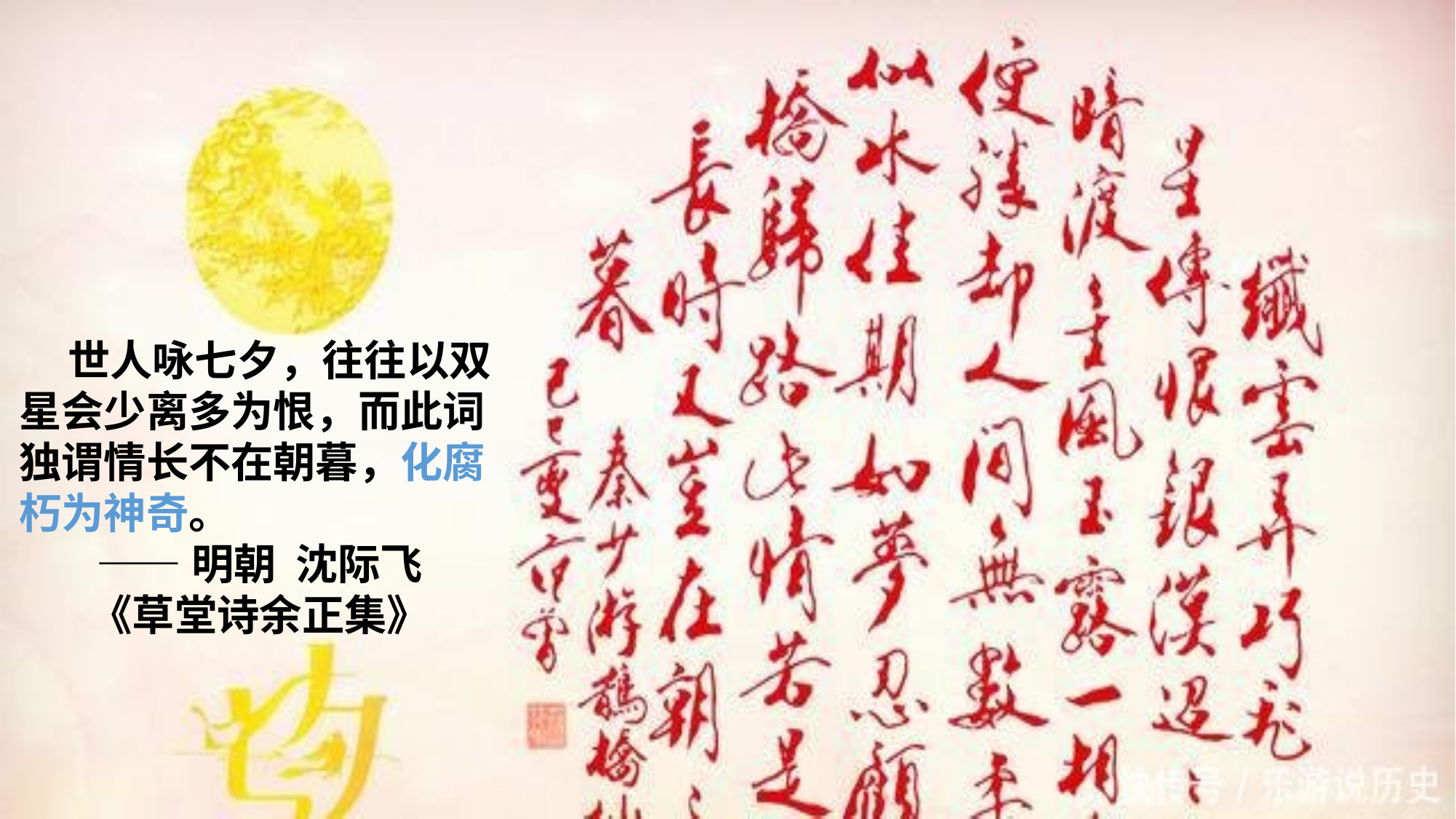

世人咏七夕，往往以双星会少离多为恨，而此词独谓情长不在朝暮，化腐朽为神奇。
——明朝  沈际飞
《草堂诗余正集》